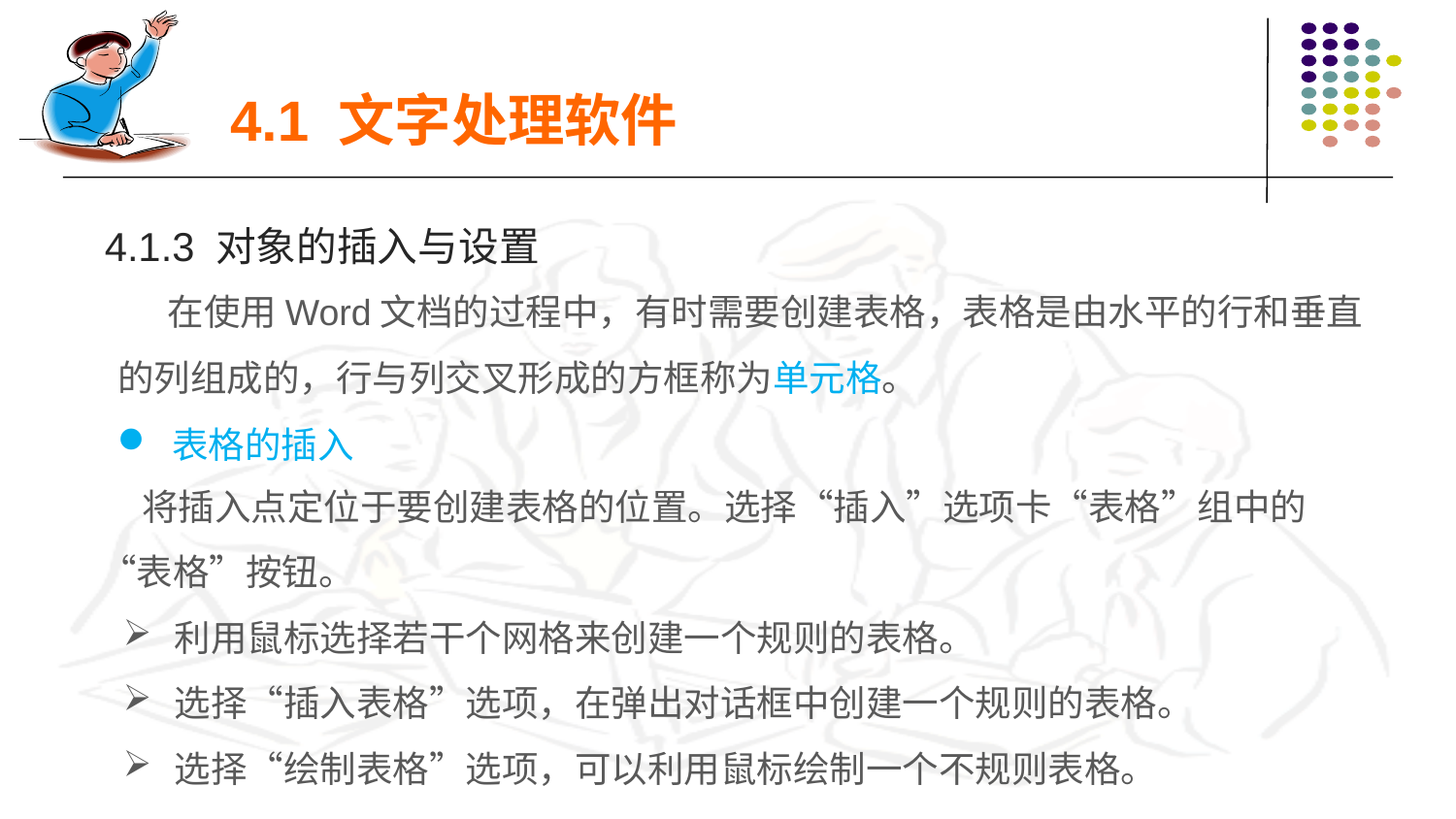

4.1 文字处理软件
4.1.3 对象的插入与设置
     在使用Word文档的过程中，有时需要创建表格，表格是由水平的行和垂直的列组成的，行与列交叉形成的方框称为单元格。
表格的插入
    将插入点定位于要创建表格的位置。选择“插入”选项卡“表格”组中的“表格”按钮。
 利用鼠标选择若干个网格来创建一个规则的表格。
 选择“插入表格”选项，在弹出对话框中创建一个规则的表格。
 选择“绘制表格”选项，可以利用鼠标绘制一个不规则表格。